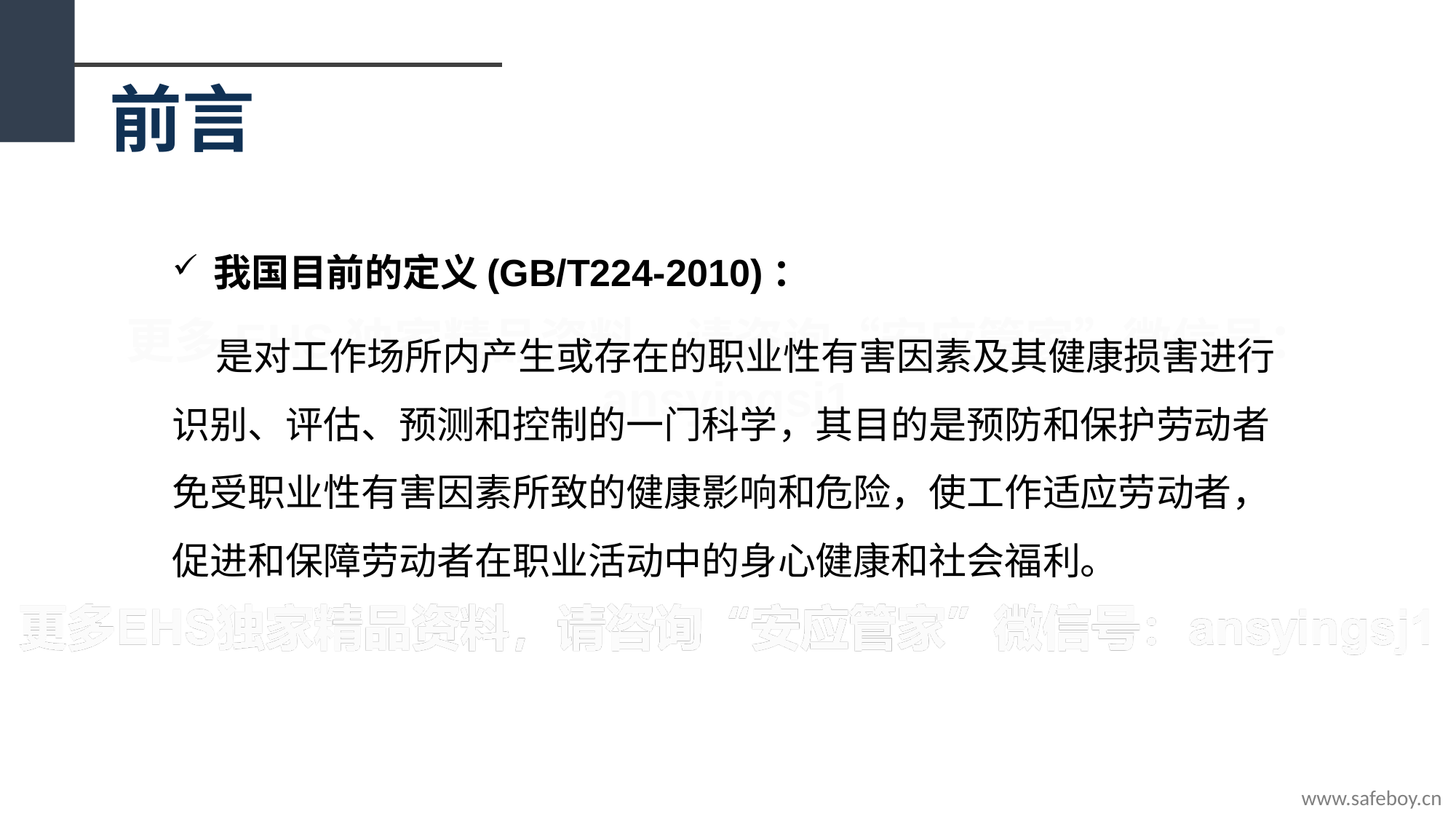

前言
我国目前的定义(GB/T224-2010)：
    是对工作场所内产生或存在的职业性有害因素及其健康损害进行识别、评估、预测和控制的一门科学，其目的是预防和保护劳动者免受职业性有害因素所致的健康影响和危险，使工作适应劳动者，促进和保障劳动者在职业活动中的身心健康和社会福利。